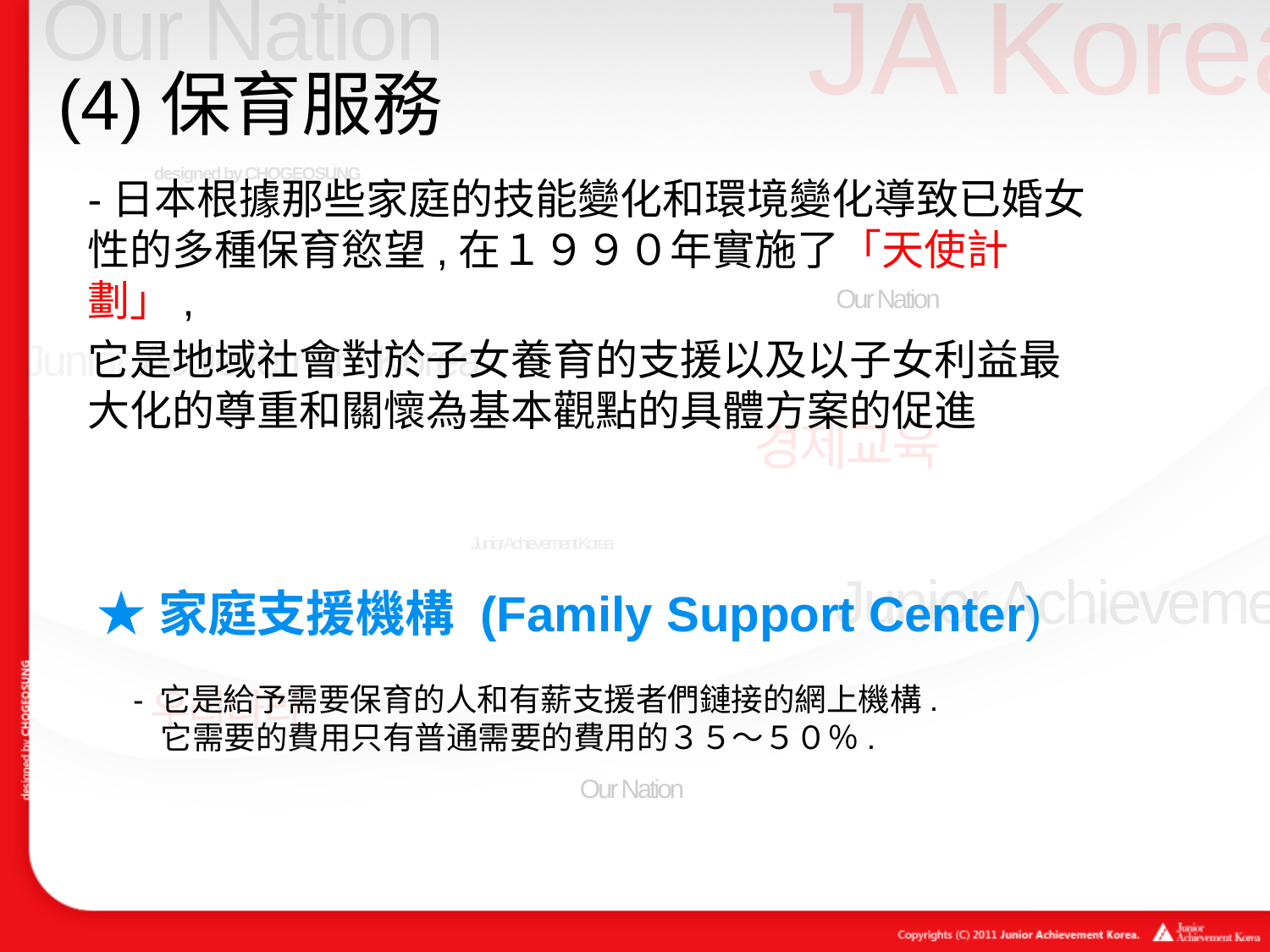

# (4)保育服務
-日本根據那些家庭的技能變化和環境變化導致已婚女性的多種保育慾望,在１９９０年實施了「天使計劃」,
它是地域社會對於子女養育的支援以及以子女利益最大化的尊重和關懷為基本觀點的具體方案的促進

★家庭支援機構 (Family Support Center)

    - 它是給予需要保育的人和有薪支援者們鏈接的網上機構.
　　它需要的費用只有普通需要的費用的３５～５０％.